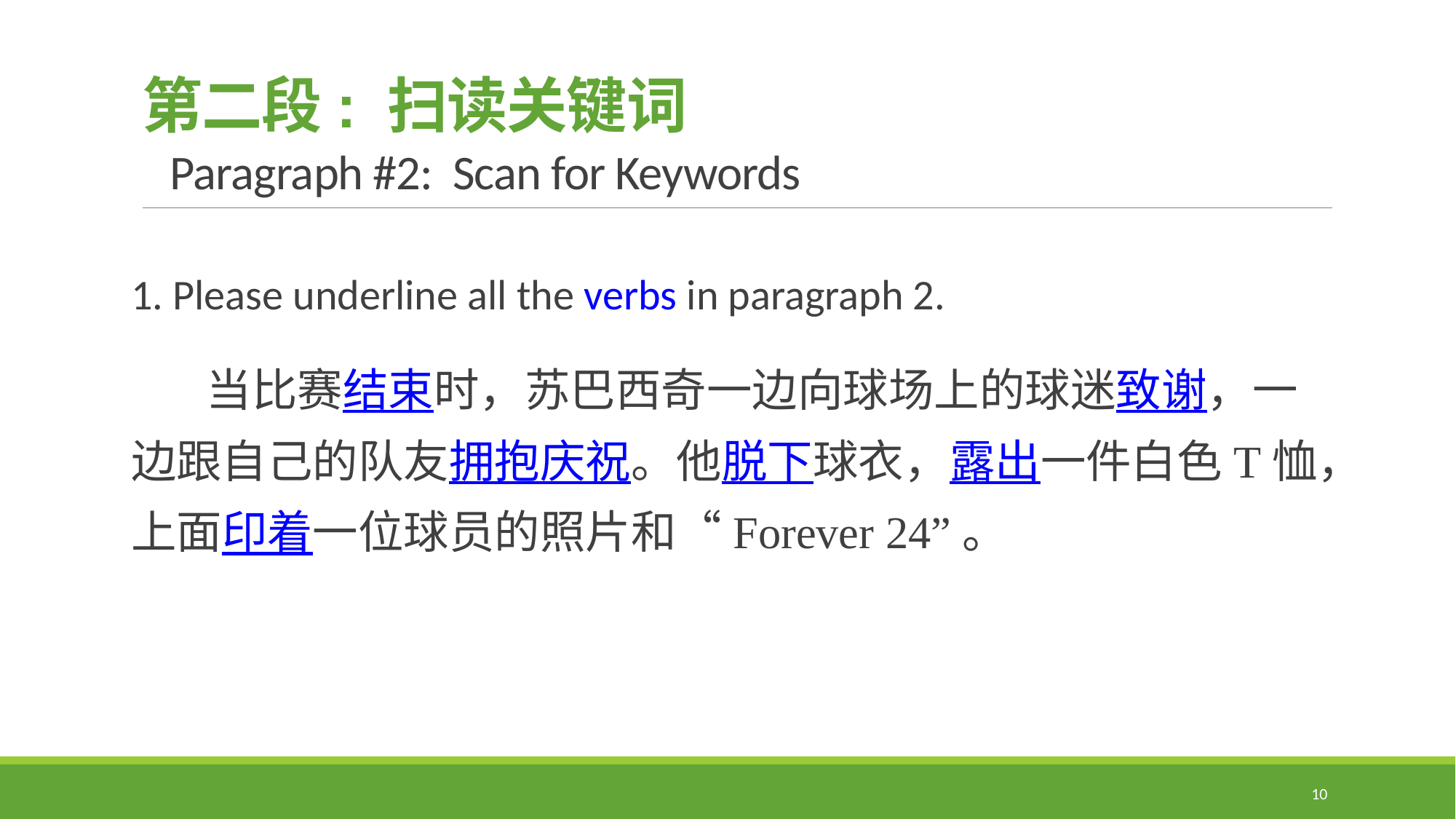

# 第二段: 扫读关键词 Paragraph #2:  Scan for Keywords
1. Please underline all the verbs in paragraph 2.
      当比赛结束时，苏巴西奇一边向球场上的球迷致谢，一边跟自己的队友拥抱庆祝。他脱下球衣，露出一件白色T恤，上面印着一位球员的照片和“Forever 24”。

10